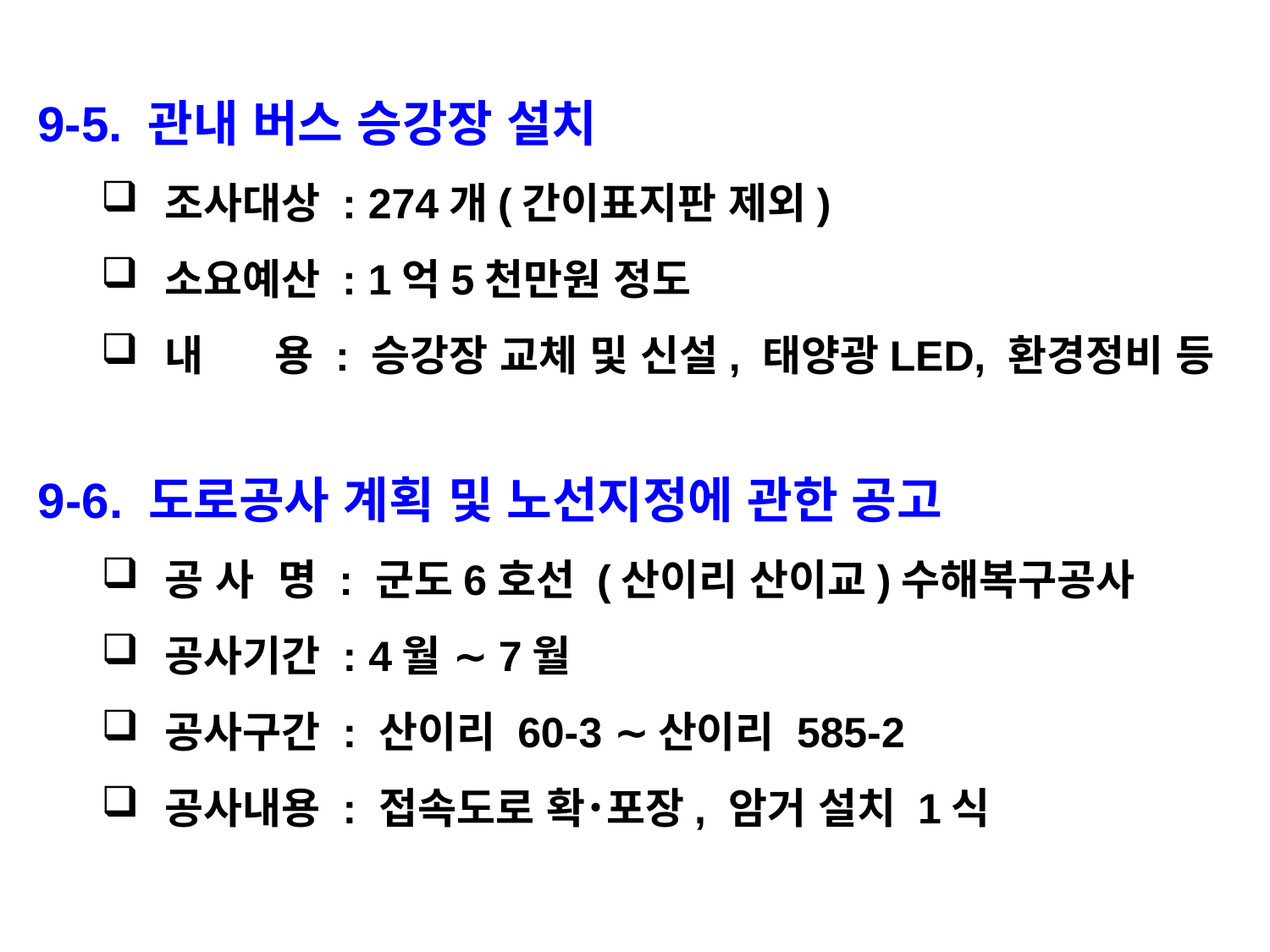

9-5. 관내 버스 승강장 설치
조사대상 : 274개(간이표지판 제외)
소요예산 : 1억5천만원 정도
내      용 : 승강장 교체 및 신설, 태양광LED, 환경정비 등

9-6. 도로공사 계획 및 노선지정에 관한 공고
공 사  명 : 군도6호선 (산이리 산이교)수해복구공사
공사기간 : 4월 ∼7월
공사구간 : 산이리 60-3 ∼산이리 585-2
공사내용 : 접속도로 확˙포장, 암거 설치 1식